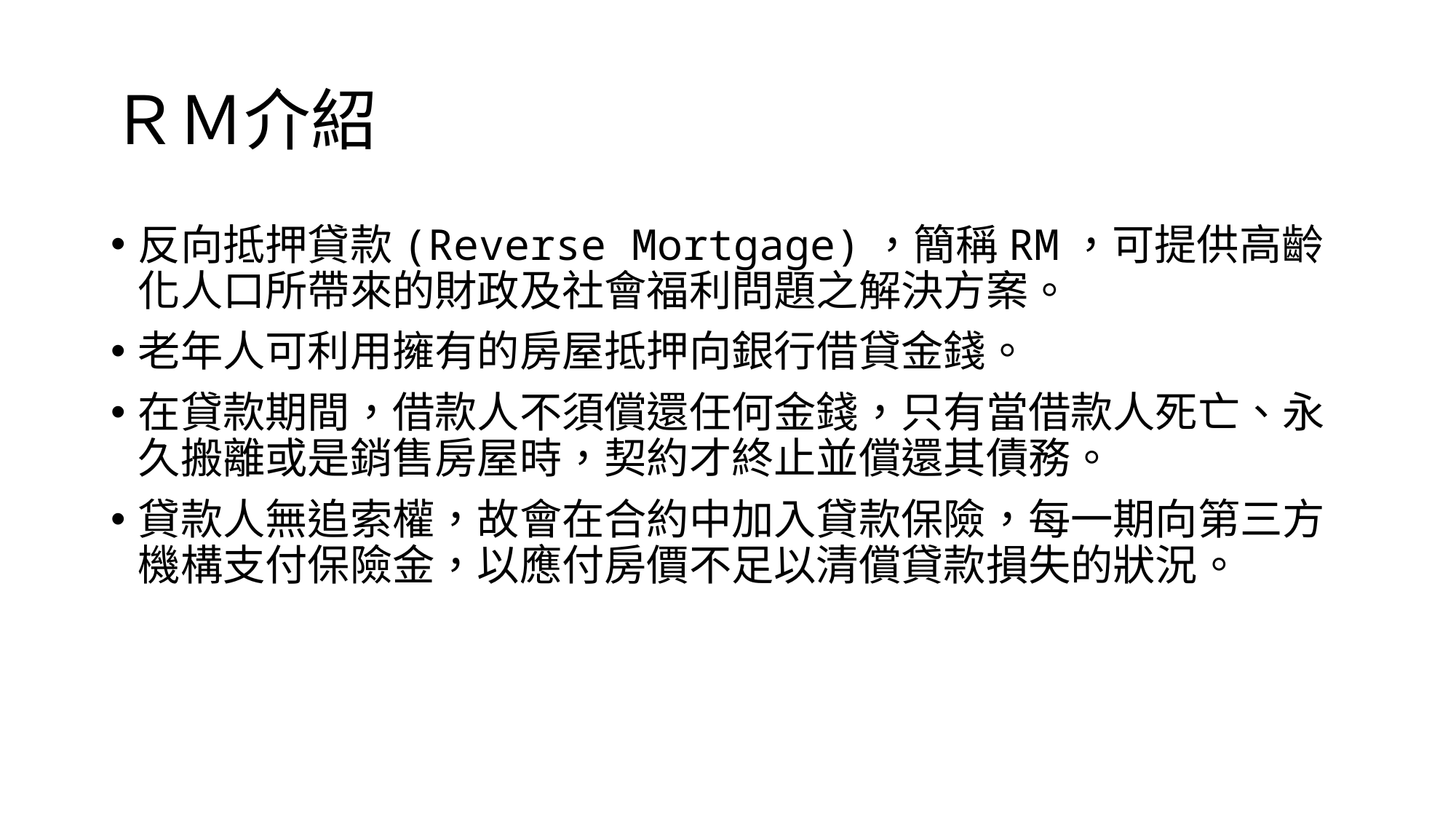

# ＲＭ介紹
反向抵押貸款(Reverse Mortgage)，簡稱RM，可提供高齡化人口所帶來的財政及社會福利問題之解決方案。
老年人可利用擁有的房屋抵押向銀行借貸金錢。
在貸款期間，借款人不須償還任何金錢，只有當借款人死亡、永久搬離或是銷售房屋時，契約才終止並償還其債務。
貸款人無追索權，故會在合約中加入貸款保險，每一期向第三方機構支付保險金，以應付房價不足以清償貸款損失的狀況。